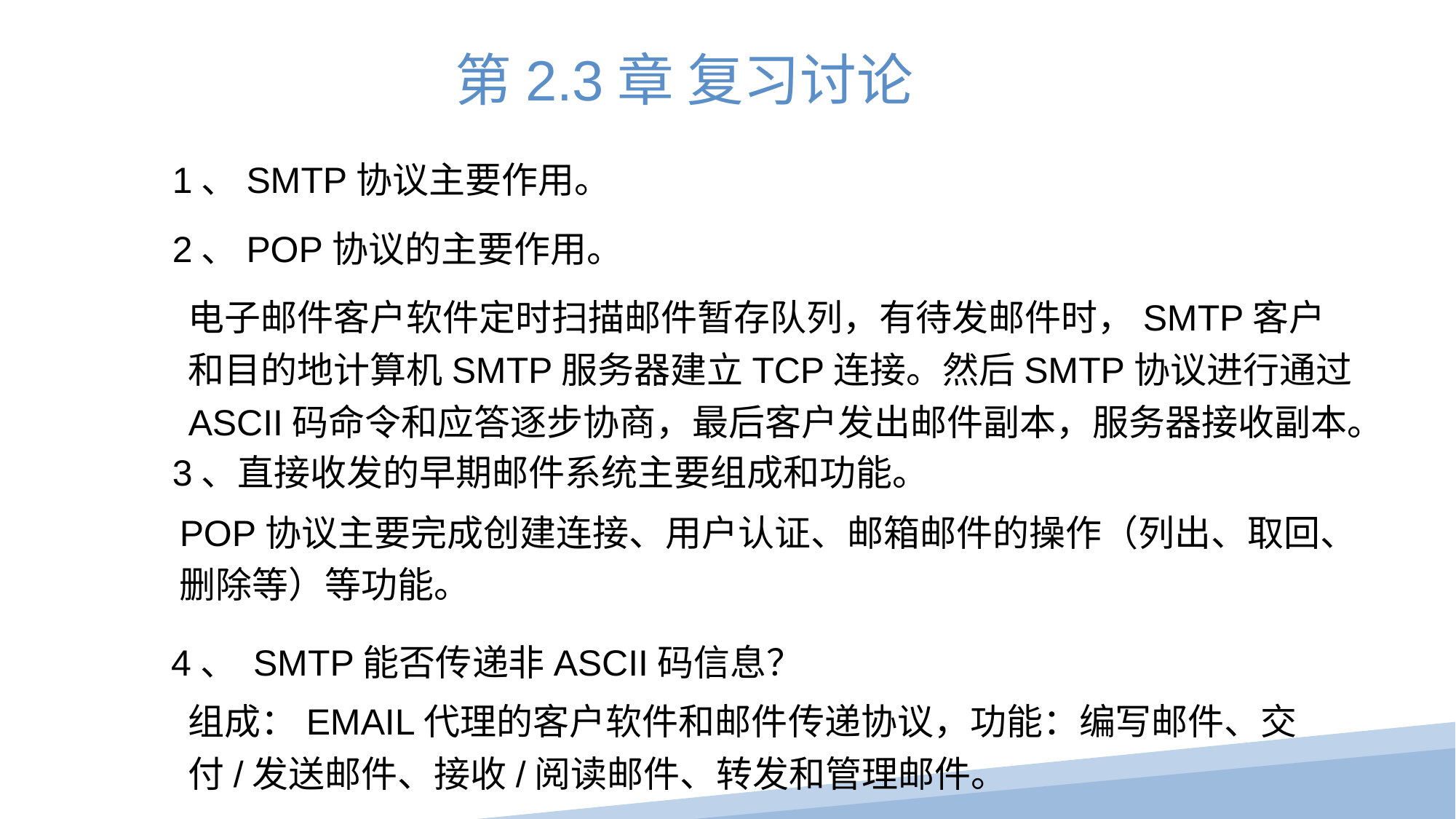

第2.3章 复习讨论
1、SMTP协议主要作用。
2、POP协议的主要作用。
电子邮件客户软件定时扫描邮件暂存队列，有待发邮件时，SMTP客户和目的地计算机SMTP服务器建立TCP连接。然后SMTP协议进行通过ASCII码命令和应答逐步协商，最后客户发出邮件副本，服务器接收副本。
3、直接收发的早期邮件系统主要组成和功能。
POP协议主要完成创建连接、用户认证、邮箱邮件的操作（列出、取回、删除等）等功能。
4、 SMTP能否传递非ASCII码信息？
组成：EMAIL代理的客户软件和邮件传递协议，功能：编写邮件、交付/发送邮件、接收/阅读邮件、转发和管理邮件。